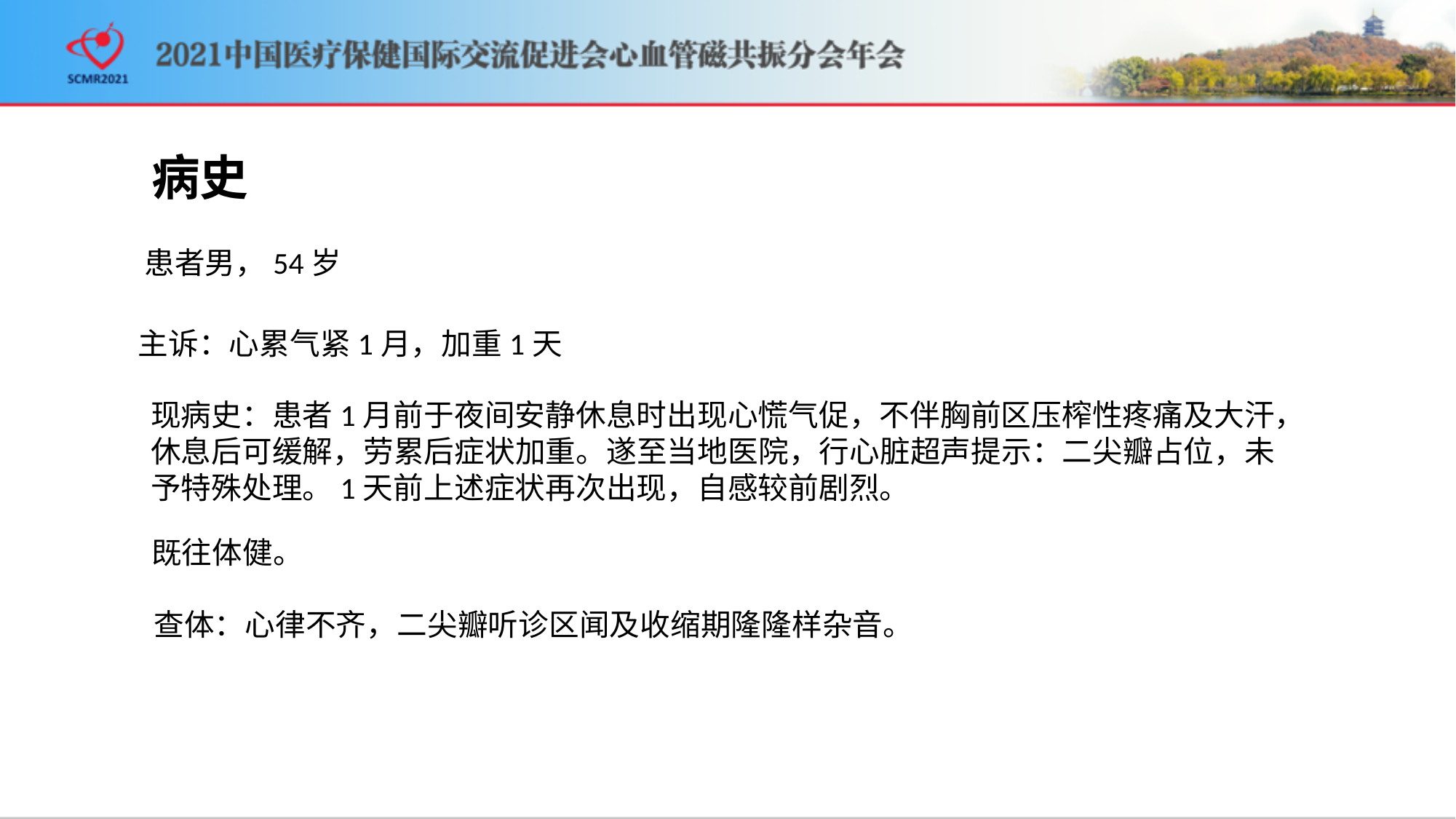

病史
患者男，54岁
主诉：心累气紧1月，加重1天
现病史：患者1月前于夜间安静休息时出现心慌气促，不伴胸前区压榨性疼痛及大汗，休息后可缓解，劳累后症状加重。遂至当地医院，行心脏超声提示：二尖瓣占位，未予特殊处理。1天前上述症状再次出现，自感较前剧烈。
既往体健。
查体：心律不齐，二尖瓣听诊区闻及收缩期隆隆样杂音。